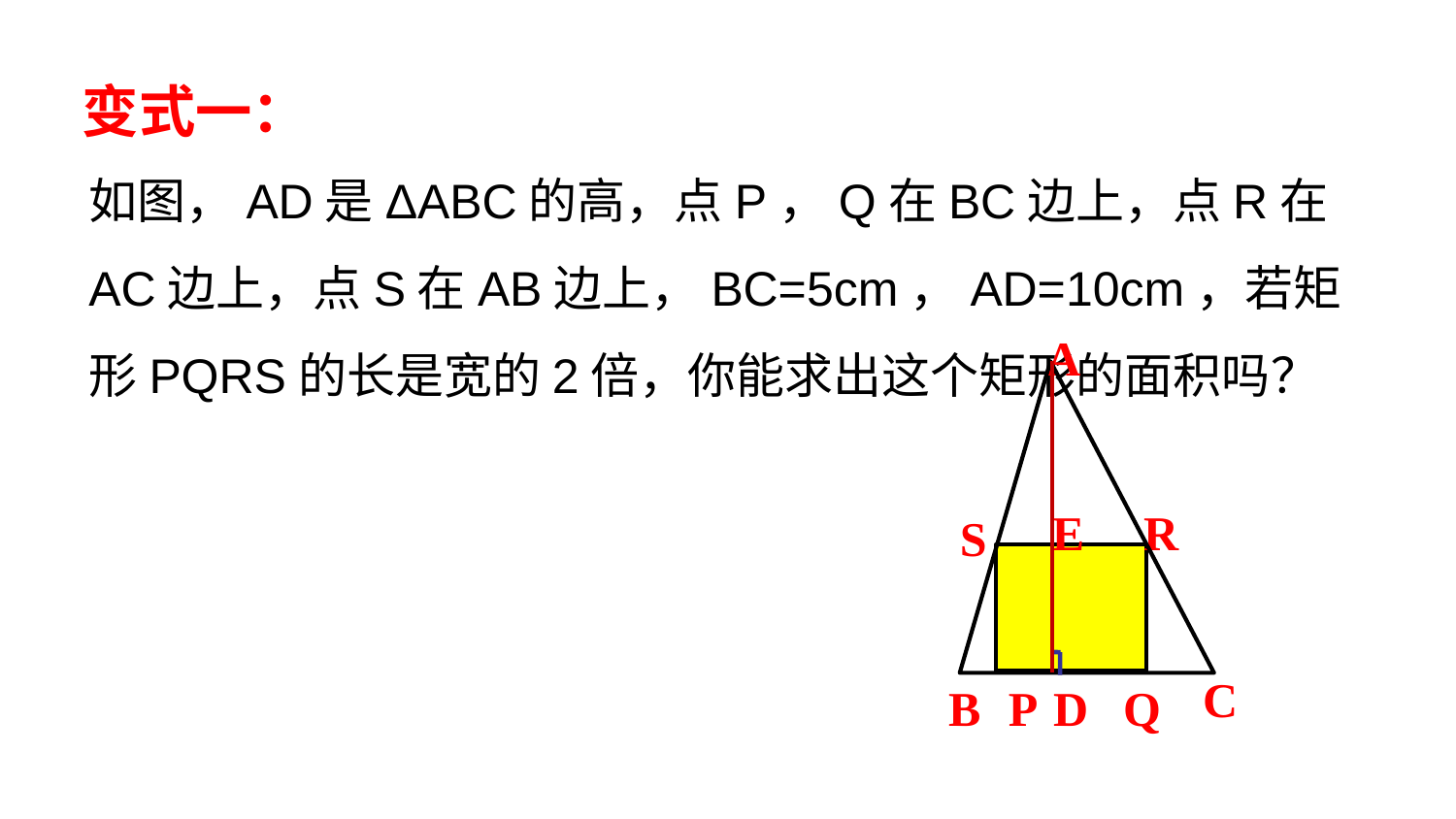

变式一：
如图，AD是ΔABC的高，点P，Q在BC边上，点R在AC边上，点S在AB边上，BC=5cm，AD=10cm，若矩形PQRS的长是宽的2倍，你能求出这个矩形的面积吗？
A

E
R
S
C
B
P
D
Q